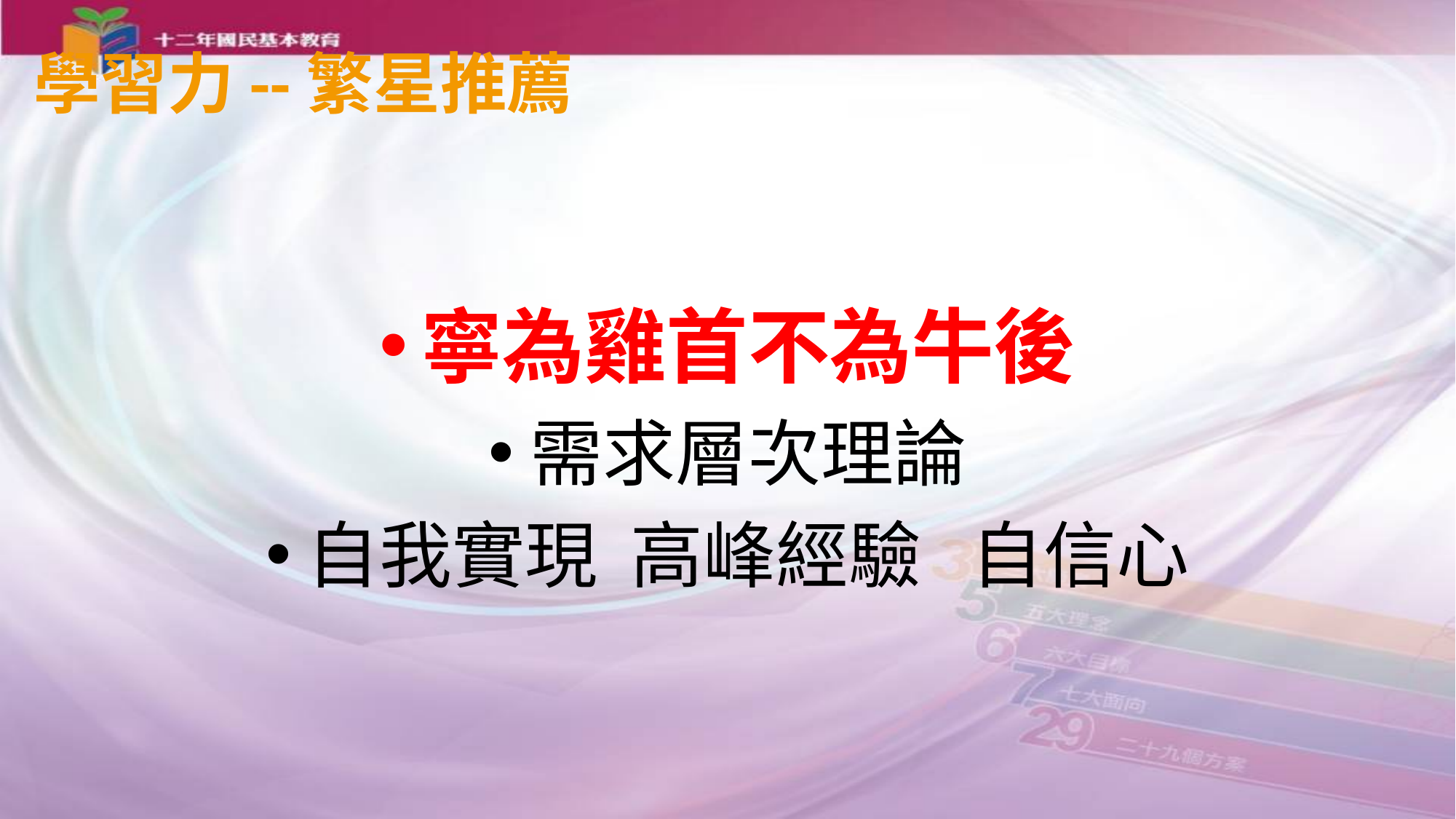

學習力--繁星推薦
寧為雞首不為牛後
需求層次理論
自我實現  高峰經驗   自信心